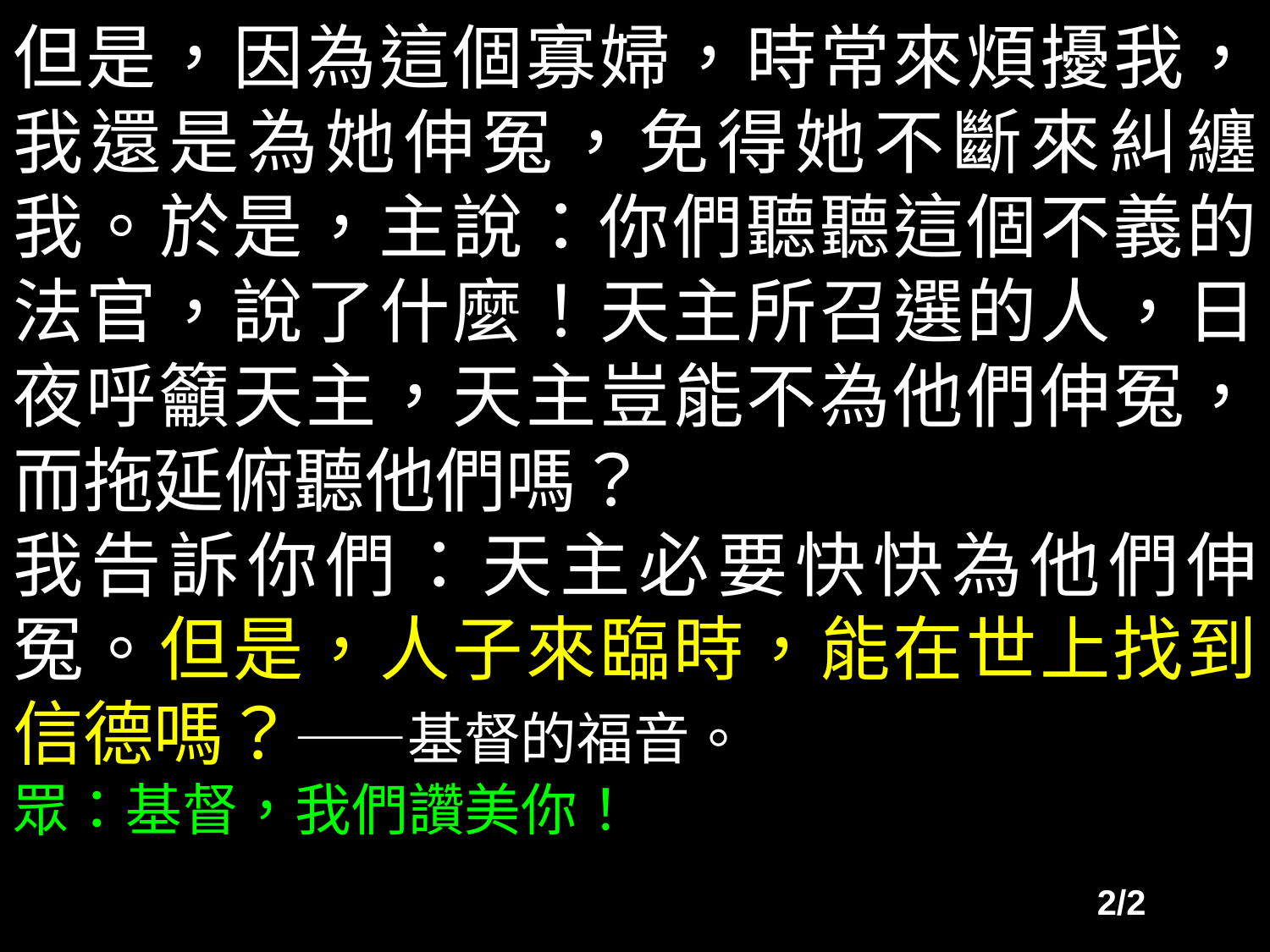

但是，因為這個寡婦，時常來煩擾我，我還是為她伸冤，免得她不斷來糾纏我。於是，主說：你們聽聽這個不義的法官，說了什麼！天主所召選的人，日夜呼籲天主，天主豈能不為他們伸冤，而拖延俯聽他們嗎？
我告訴你們：天主必要快快為他們伸冤。但是，人子來臨時，能在世上找到信德嗎？——基督的福音。
眾：基督，我們讚美你！

2/2